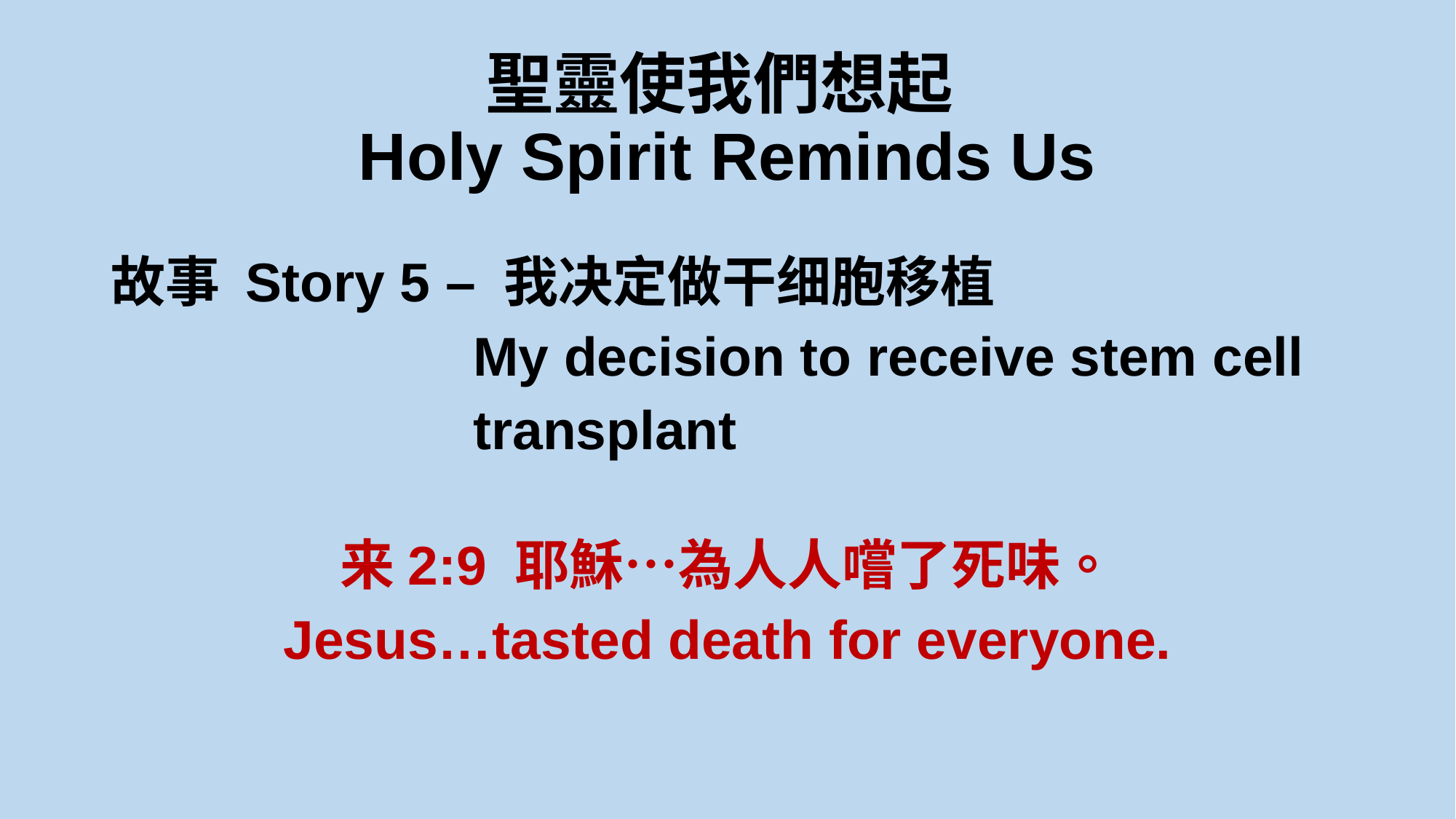

# 聖靈使我們想起 Holy Spirit Reminds Us
故事 Story 5 – 我决定做干细胞移植
                        My decision to receive stem cell
                        transplant

来2:9 耶穌…為人人嚐了死味。
Jesus…tasted death for everyone.